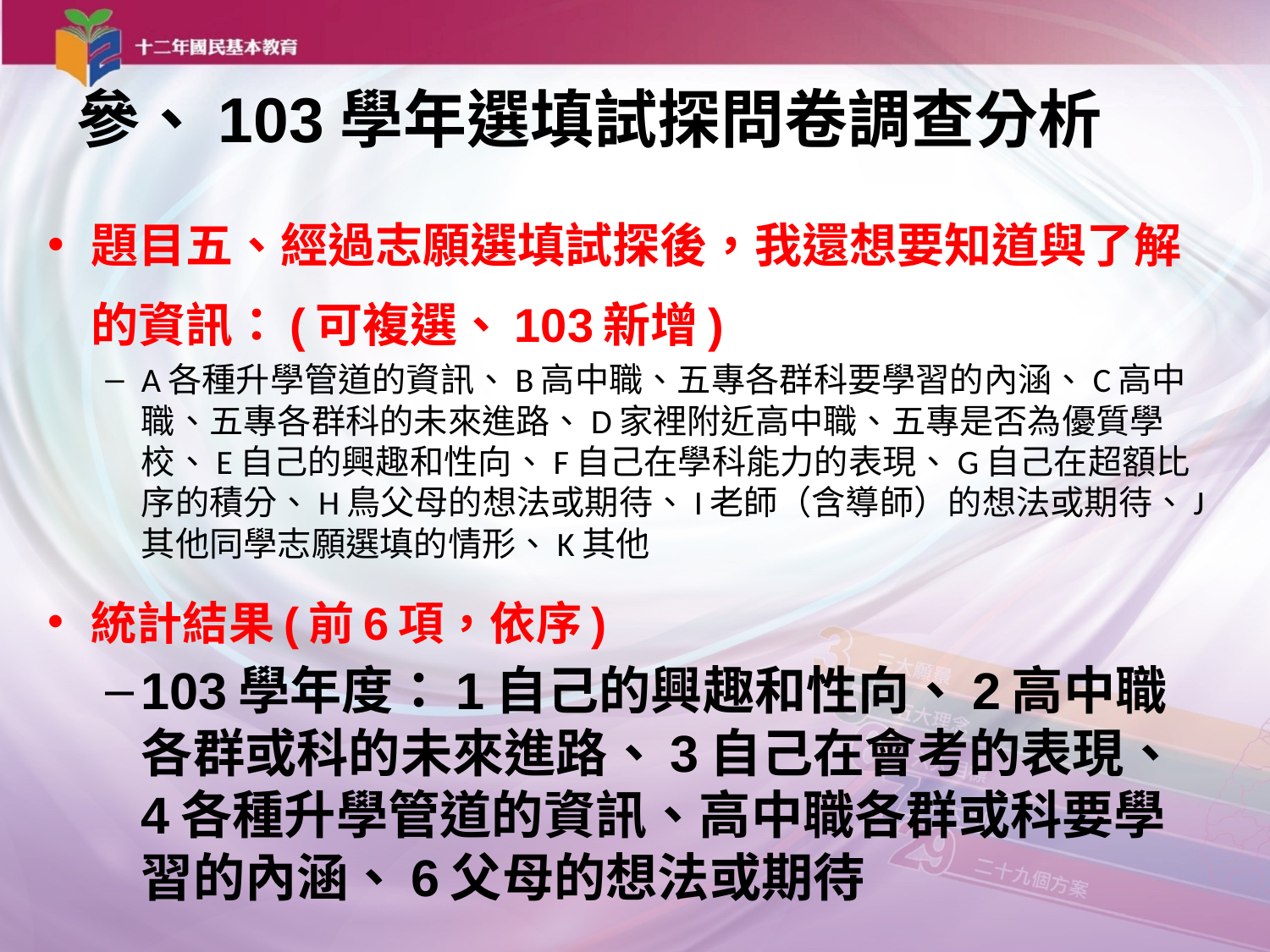

# 參、103學年選填試探問卷調查分析
題目五、經過志願選填試探後，我還想要知道與了解的資訊：(可複選、103新增)
A各種升學管道的資訊、B高中職、五專各群科要學習的內涵、C高中職、五專各群科的未來進路、D家裡附近高中職、五專是否為優質學校、E自己的興趣和性向、F自己在學科能力的表現、G自己在超額比序的積分、H鳥父母的想法或期待、I老師（含導師）的想法或期待、J其他同學志願選填的情形、K其他
統計結果(前6項，依序)
103學年度：1自己的興趣和性向、2高中職各群或科的未來進路、3自己在會考的表現、4各種升學管道的資訊、高中職各群或科要學習的內涵、6父母的想法或期待